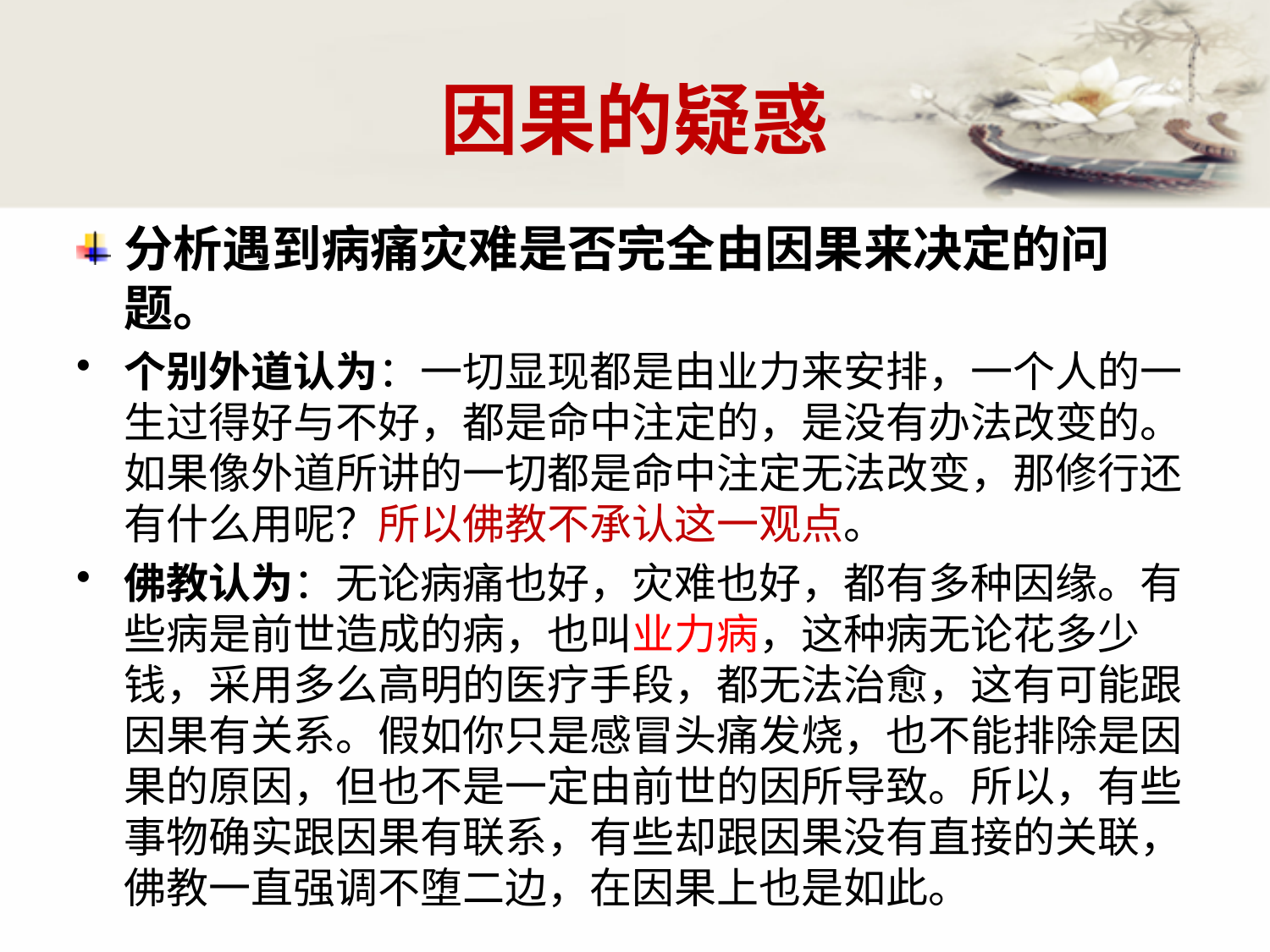

# 因果的疑惑
分析遇到病痛灾难是否完全由因果来决定的问题。
个别外道认为：一切显现都是由业力来安排，一个人的一生过得好与不好，都是命中注定的，是没有办法改变的。如果像外道所讲的一切都是命中注定无法改变，那修行还有什么用呢？所以佛教不承认这一观点。
佛教认为：无论病痛也好，灾难也好，都有多种因缘。有些病是前世造成的病，也叫业力病，这种病无论花多少钱，采用多么高明的医疗手段，都无法治愈，这有可能跟因果有关系。假如你只是感冒头痛发烧，也不能排除是因果的原因，但也不是一定由前世的因所导致。所以，有些事物确实跟因果有联系，有些却跟因果没有直接的关联，佛教一直强调不堕二边，在因果上也是如此。